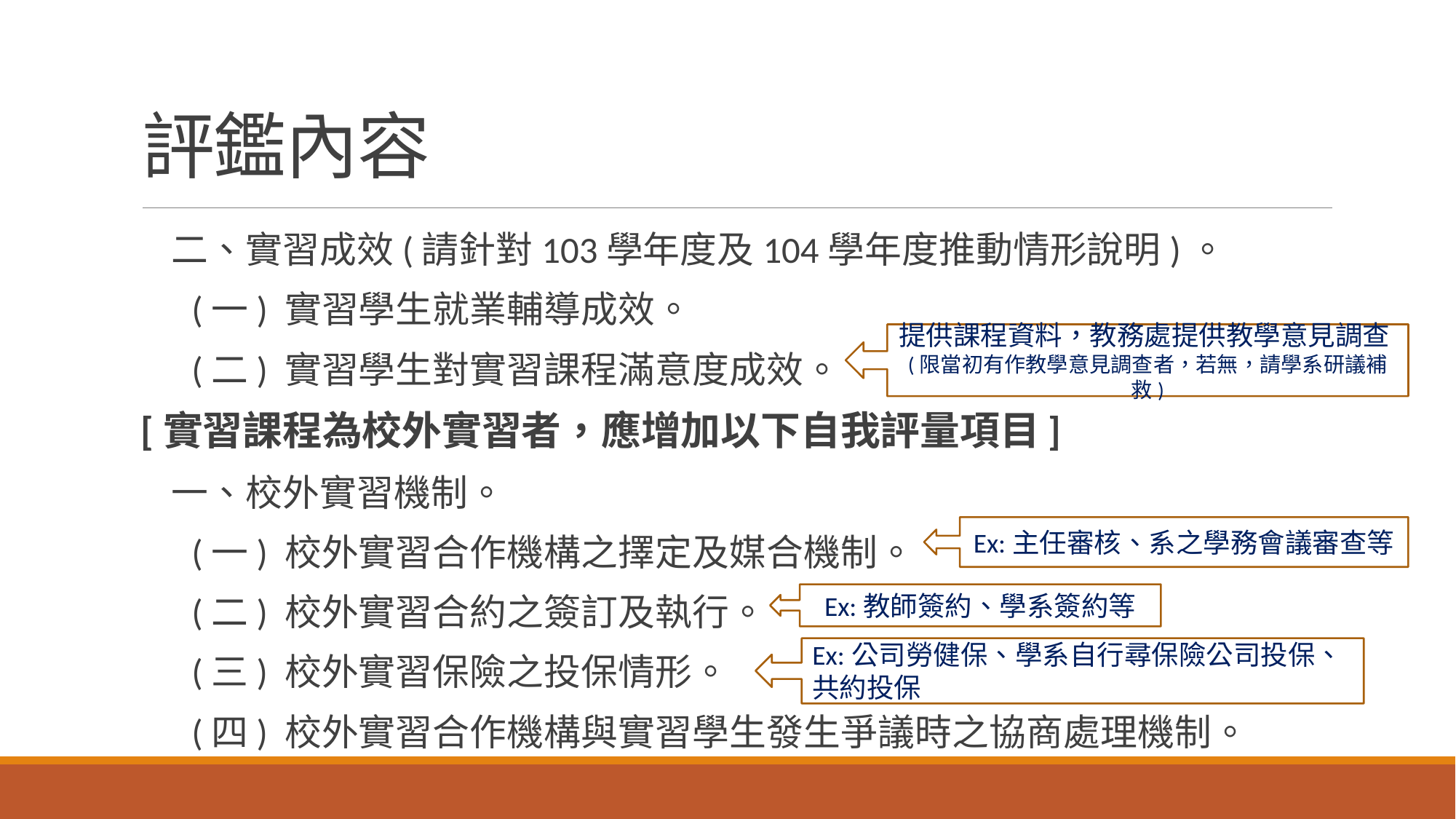

# 評鑑內容
二、實習成效(請針對103學年度及104學年度推動情形說明)。
(一) 實習學生就業輔導成效。
(二) 實習學生對實習課程滿意度成效。
[實習課程為校外實習者，應增加以下自我評量項目]
一、校外實習機制。
(一) 校外實習合作機構之擇定及媒合機制。
(二) 校外實習合約之簽訂及執行。
(三) 校外實習保險之投保情形。
(四) 校外實習合作機構與實習學生發生爭議時之協商處理機制。

提供課程資料，教務處提供教學意見調查(限當初有作教學意見調查者，若無，請學系研議補救)
Ex:主任審核、系之學務會議審查等
Ex:教師簽約、學系簽約等
Ex:公司勞健保、學系自行尋保險公司投保、共約投保